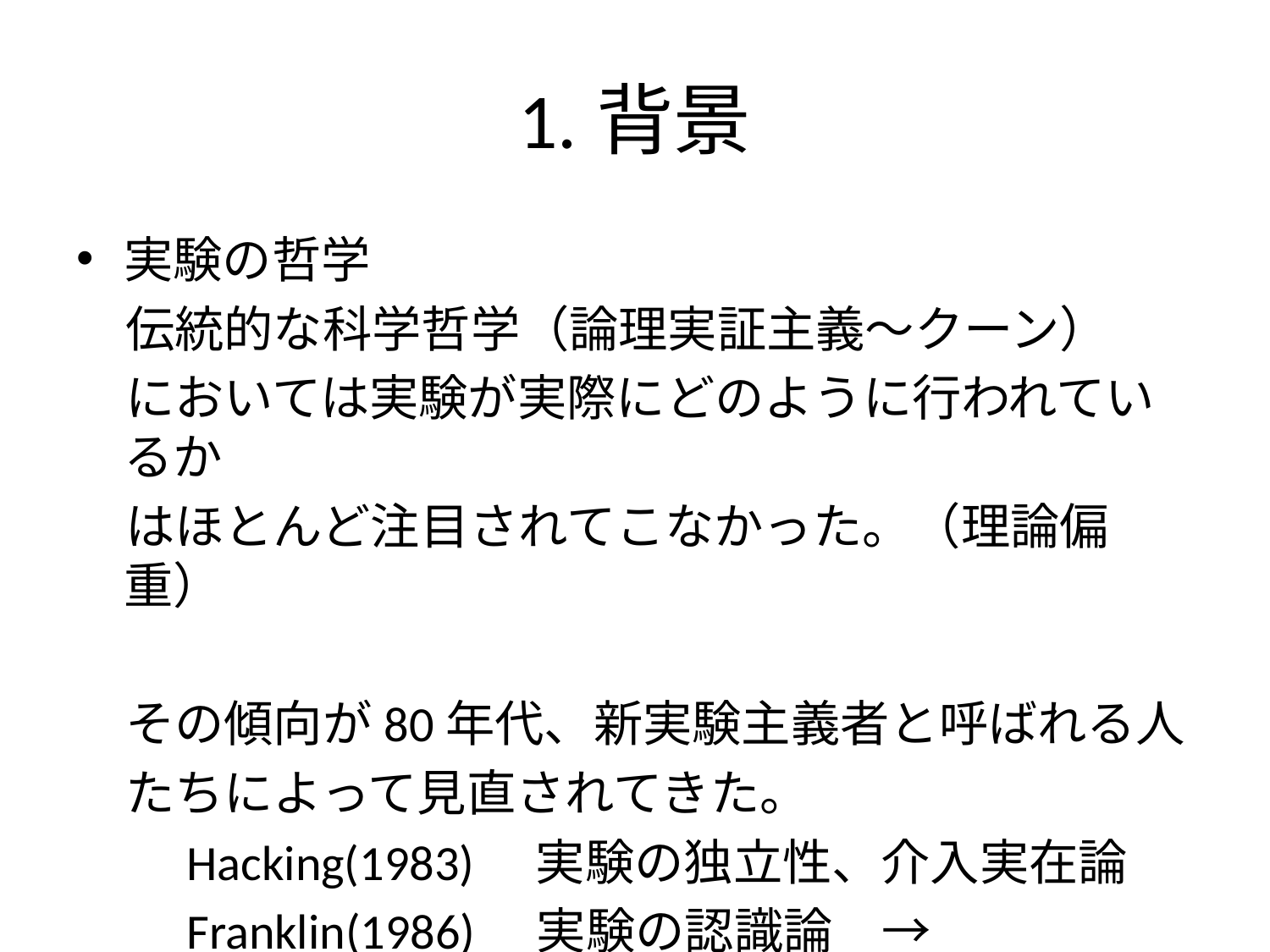

# 1.背景
実験の哲学
　伝統的な科学哲学（論理実証主義～クーン）
　においては実験が実際にどのように行われているか
　はほとんど注目されてこなかった。（理論偏重）

　その傾向が80年代、新実験主義者と呼ばれる人
　たちによって見直されてきた。
　　Hacking(1983)　実験の独立性、介入実在論
　　Franklin(1986)　実験の認識論　→